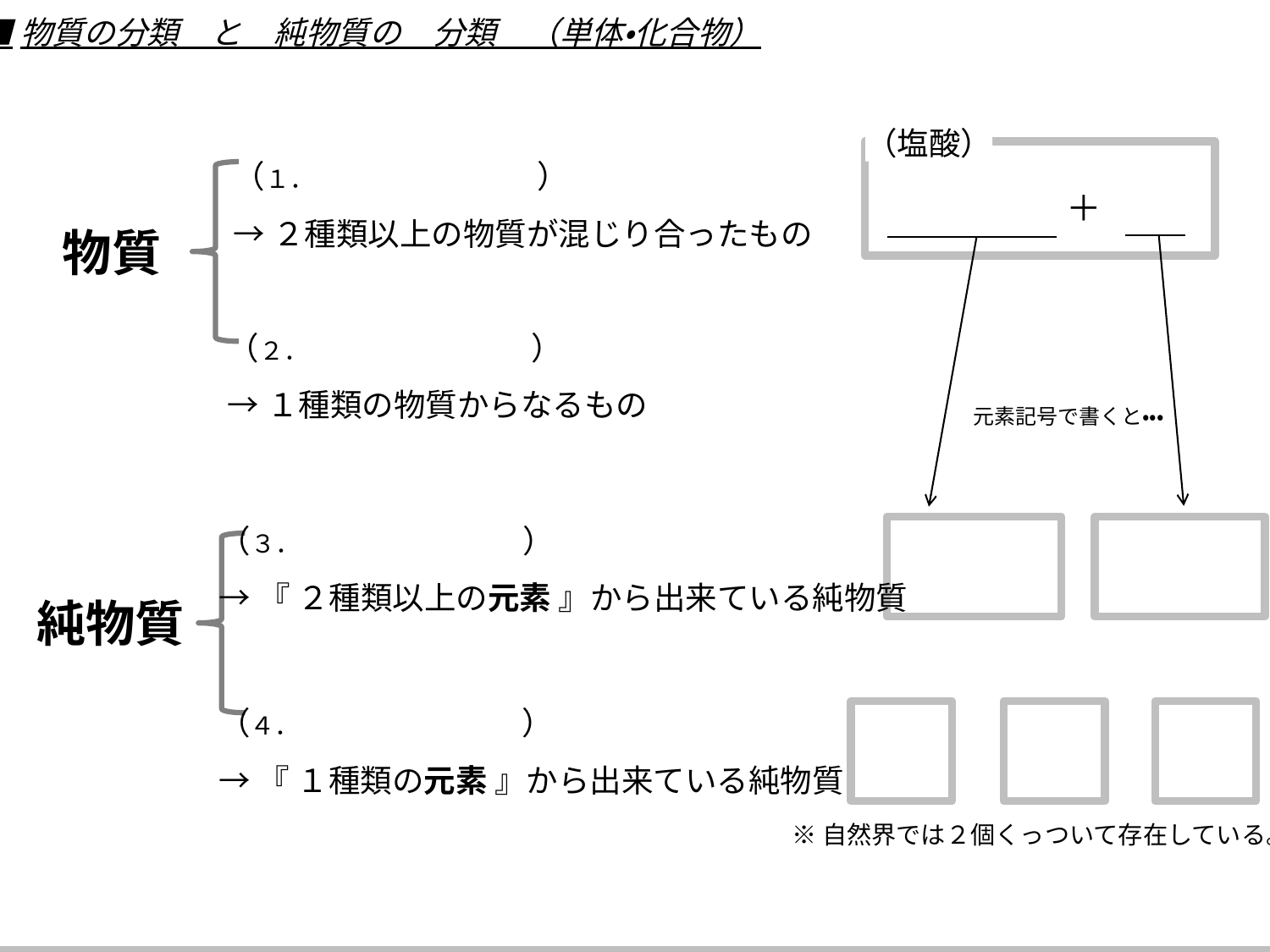

■物質の分類　と　純物質の　分類　（単体・化合物）
（塩酸）
（１．　　　　　　　）
→２種類以上の物質が混じり合ったもの

＋
物質
（２．　　　　　　　）
→１種類の物質からなるもの
元素記号で書くと・・・
（３．　　　　　　　）
→『 ２種類以上の元素 』から出来ている純物質

純物質
（４．　　　　　　　）
→『 １種類の元素 』から出来ている純物質

※自然界では２個くっついて存在している。